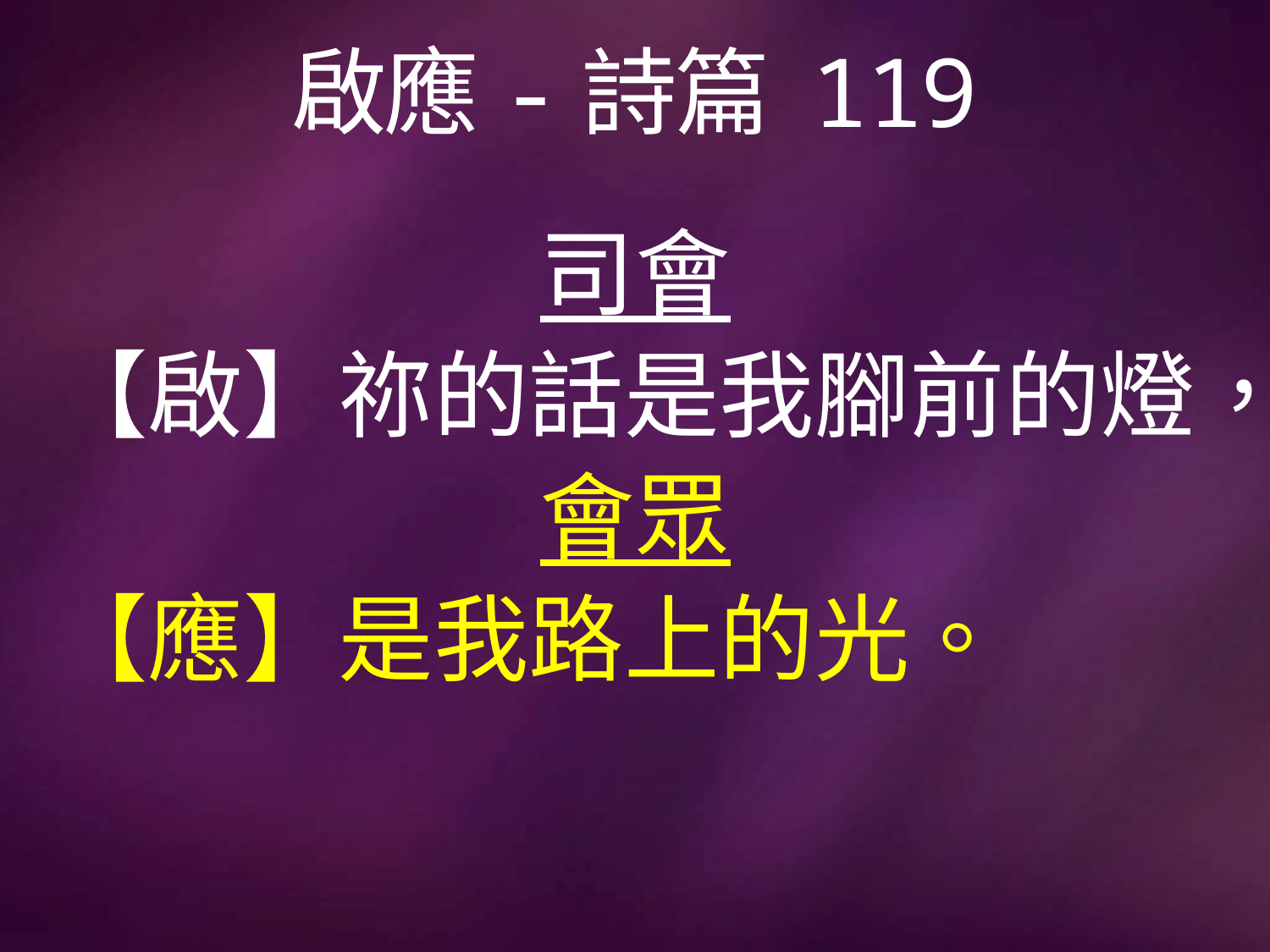

# 啟應-詩篇 119
司會
【啟】祢的話是我腳前的燈，
會眾
【應】是我路上的光。